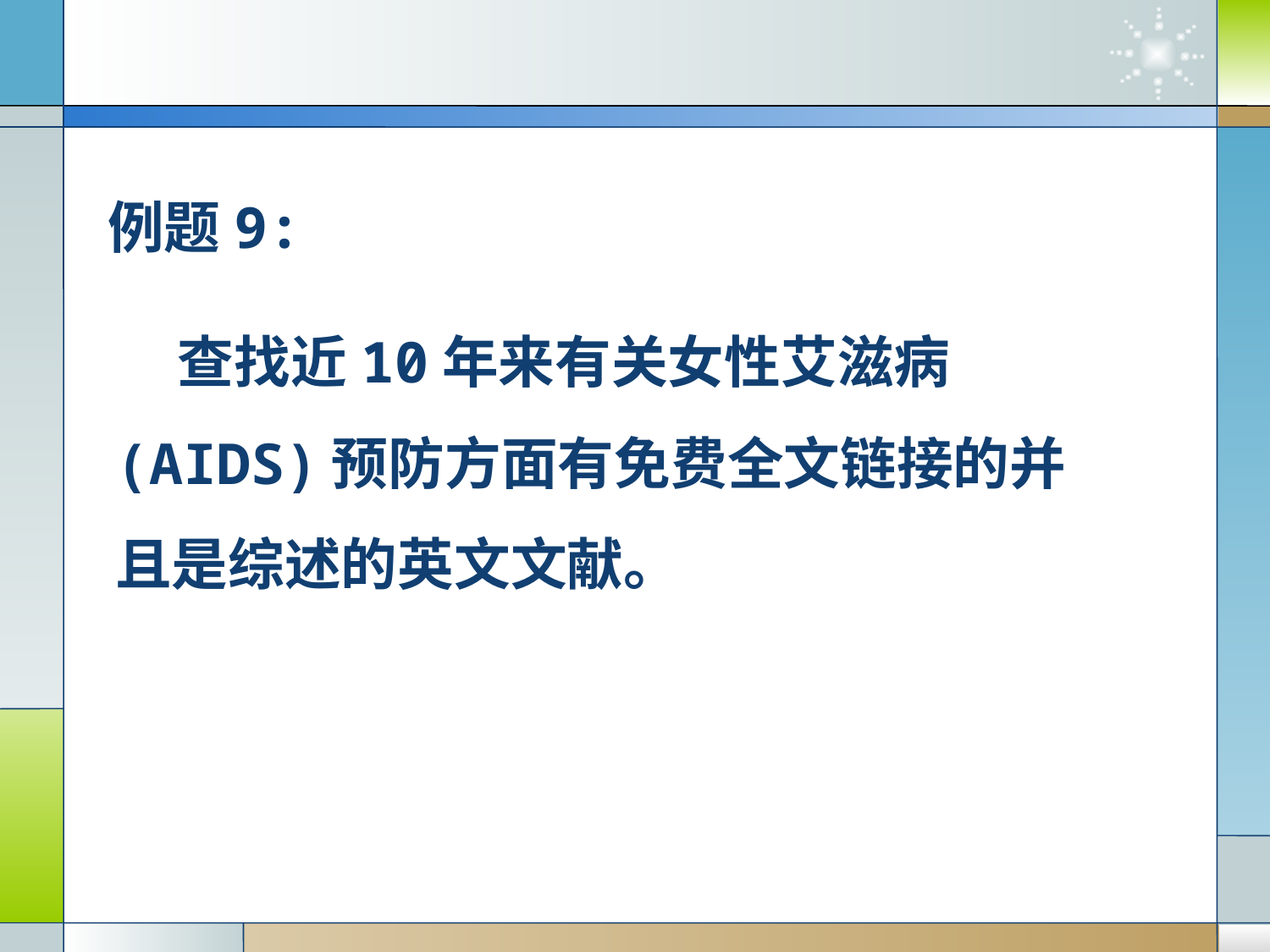

例题9:
             查找近10年来有关女性艾滋病(AIDS)预防方面有免费全文链接的并且是综述的英文文献。